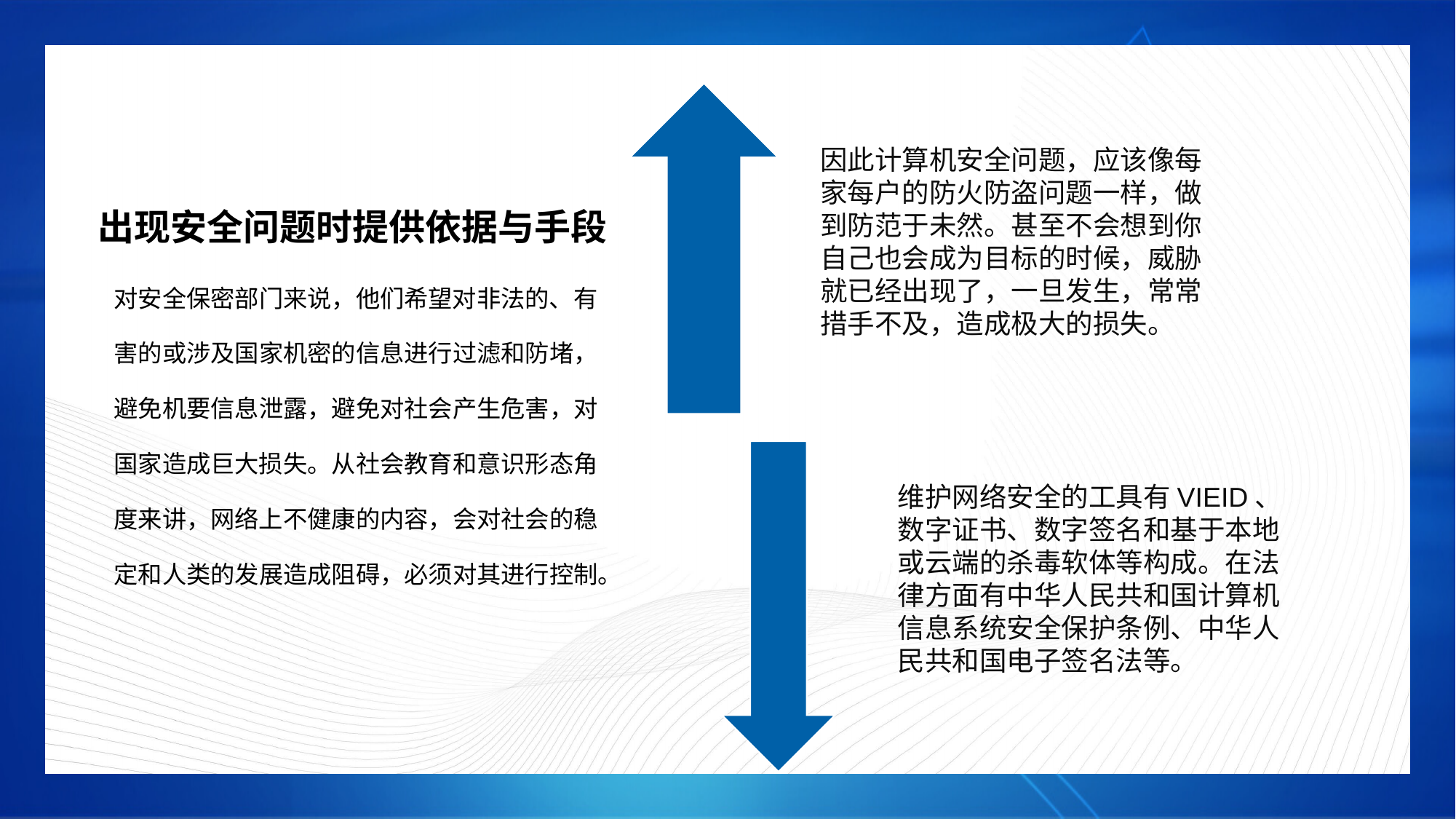

因此计算机安全问题，应该像每家每户的防火防盗问题一样，做到防范于未然。甚至不会想到你自己也会成为目标的时候，威胁就已经出现了，一旦发生，常常措手不及，造成极大的损失。
维护网络安全的工具有VIEID、数字证书、数字签名和基于本地或云端的杀毒软体等构成。在法律方面有中华人民共和国计算机信息系统安全保护条例、中华人民共和国电子签名法等。
出现安全问题时提供依据与手段
对安全保密部门来说，他们希望对非法的、有害的或涉及国家机密的信息进行过滤和防堵，避免机要信息泄露，避免对社会产生危害，对国家造成巨大损失。从社会教育和意识形态角度来讲，网络上不健康的内容，会对社会的稳定和人类的发展造成阻碍，必须对其进行控制。
行业PPT模板http://www.ypppt.com/hangye/